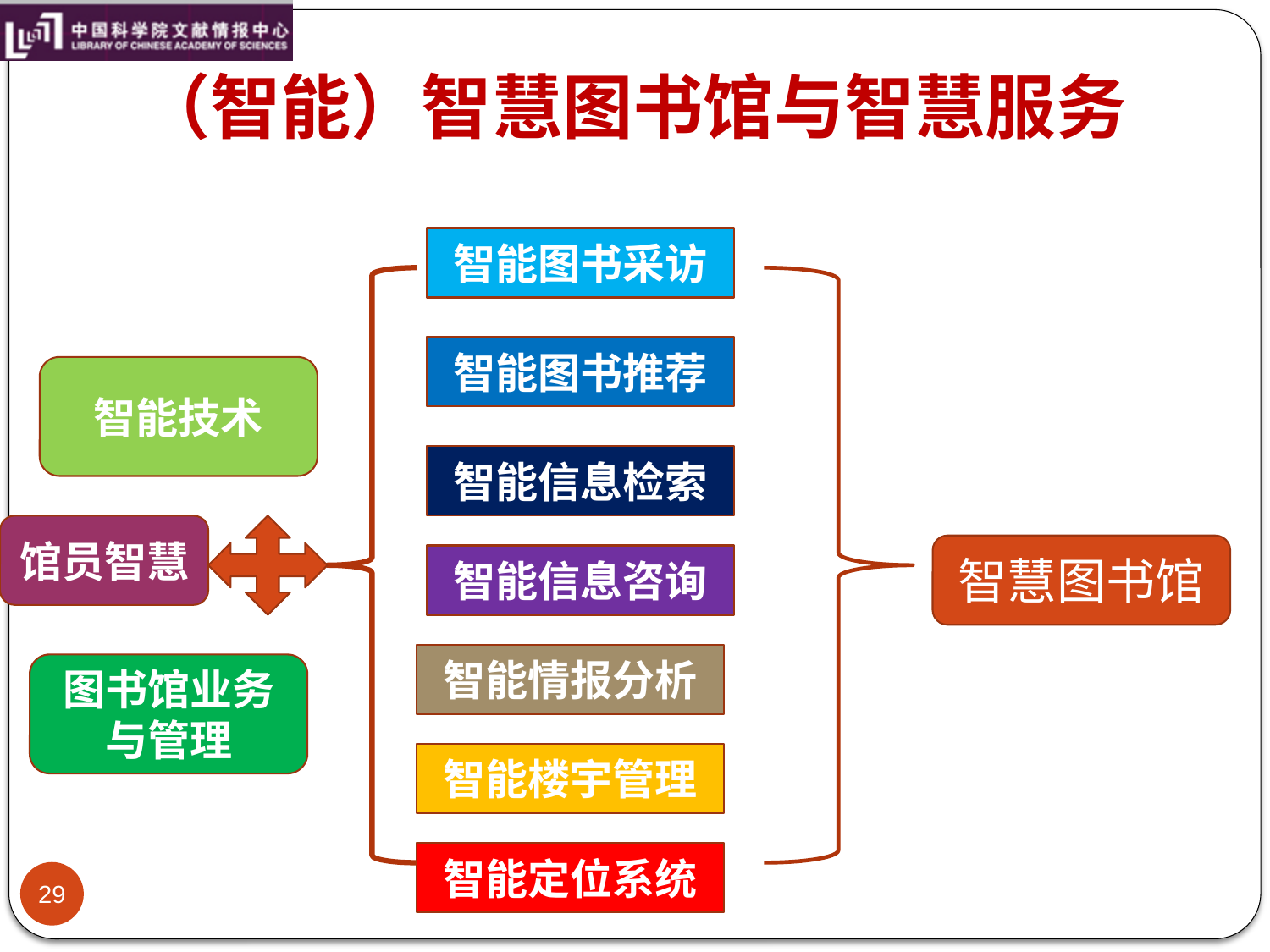

# （智能）智慧图书馆与智慧服务
智能图书采访

智能图书推荐
智能技术
智能信息检索
馆员智慧

智慧图书馆
智能信息咨询
智能情报分析
图书馆业务与管理
智能楼宇管理
智能定位系统

29